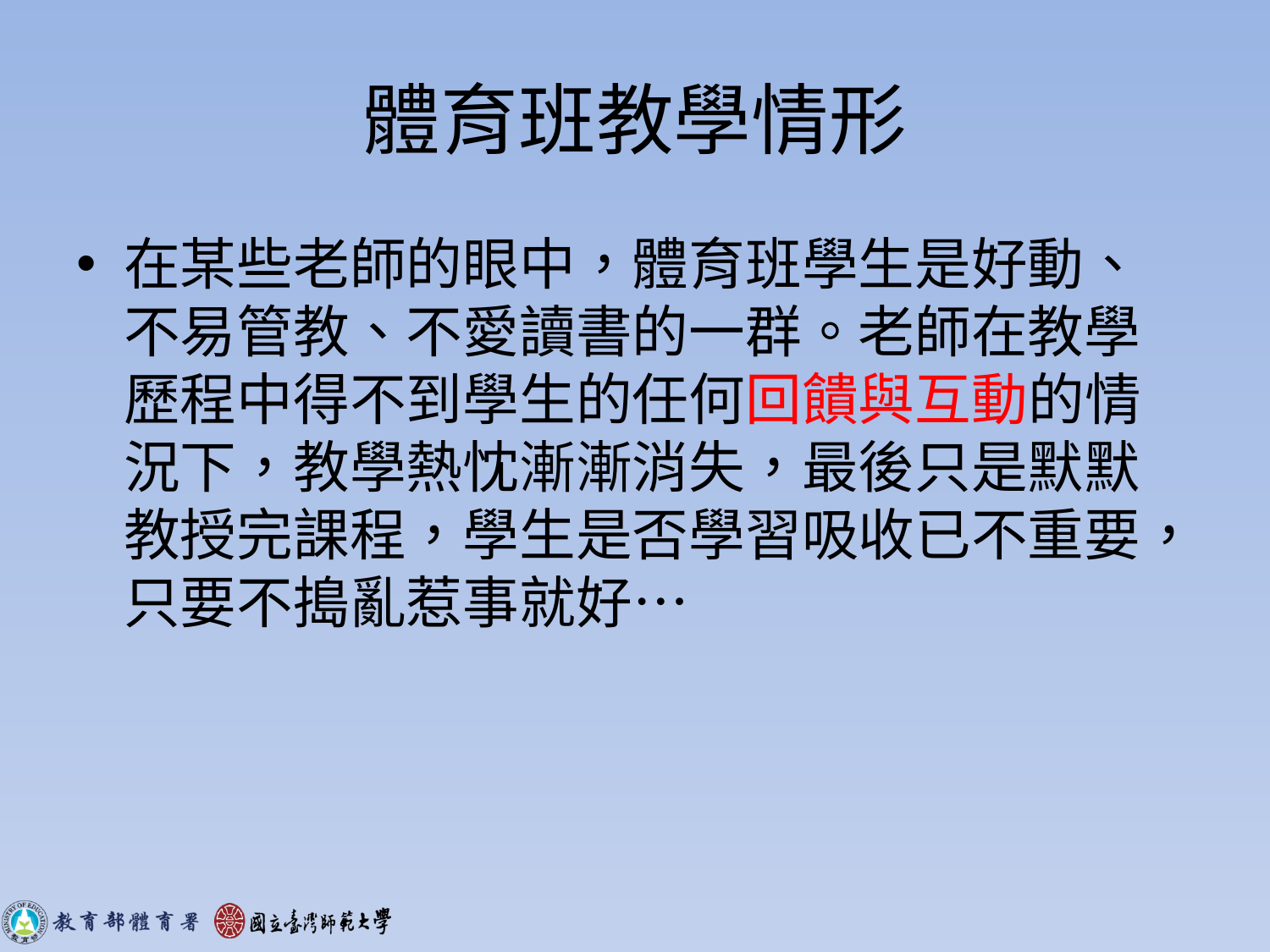

# 體育班教學情形
在某些老師的眼中，體育班學生是好動、不易管教、不愛讀書的一群。老師在教學歷程中得不到學生的任何回饋與互動的情況下，教學熱忱漸漸消失，最後只是默默教授完課程，學生是否學習吸收已不重要，只要不搗亂惹事就好…